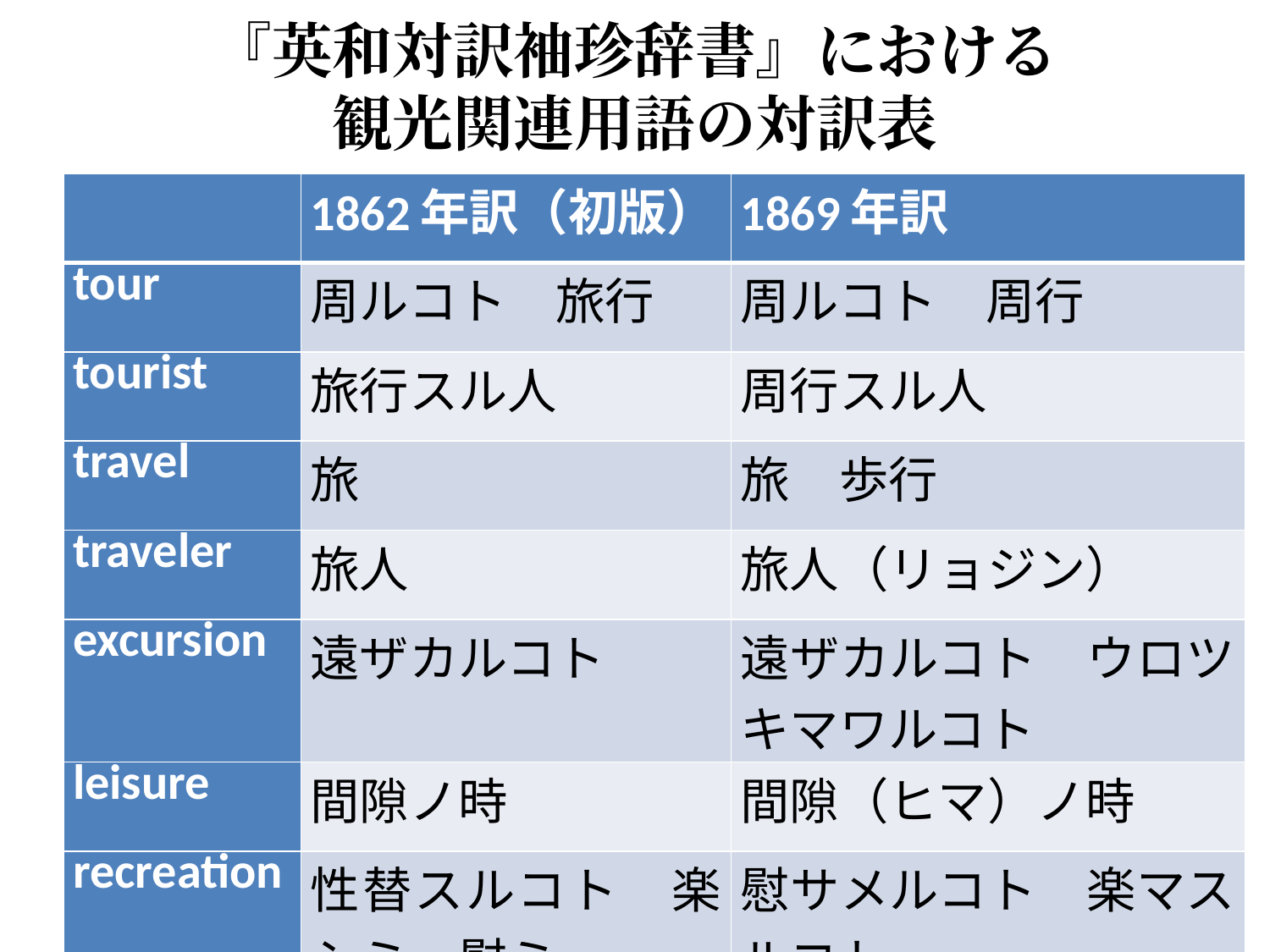

# 『英和対訳袖珍辞書』における 観光関連用語の対訳表
|  | 1862年訳（初版） | 1869年訳 |
| --- | --- | --- |
| tour | 周ルコト　旅行 | 周ルコト　周行 |
| tourist | 旅行スル人 | 周行スル人 |
| travel | 旅 | 旅　歩行 |
| traveler | 旅人 | 旅人（リョジン） |
| excursion | 遠ザカルコト | 遠ザカルコト　ウロツキマワルコト |
| leisure | 間隙ノ時 | 間隙（ヒマ）ノ時 |
| recreation | 性替スルコト　楽シミ　慰ミ | 慰サメルコト　楽マスルコト |